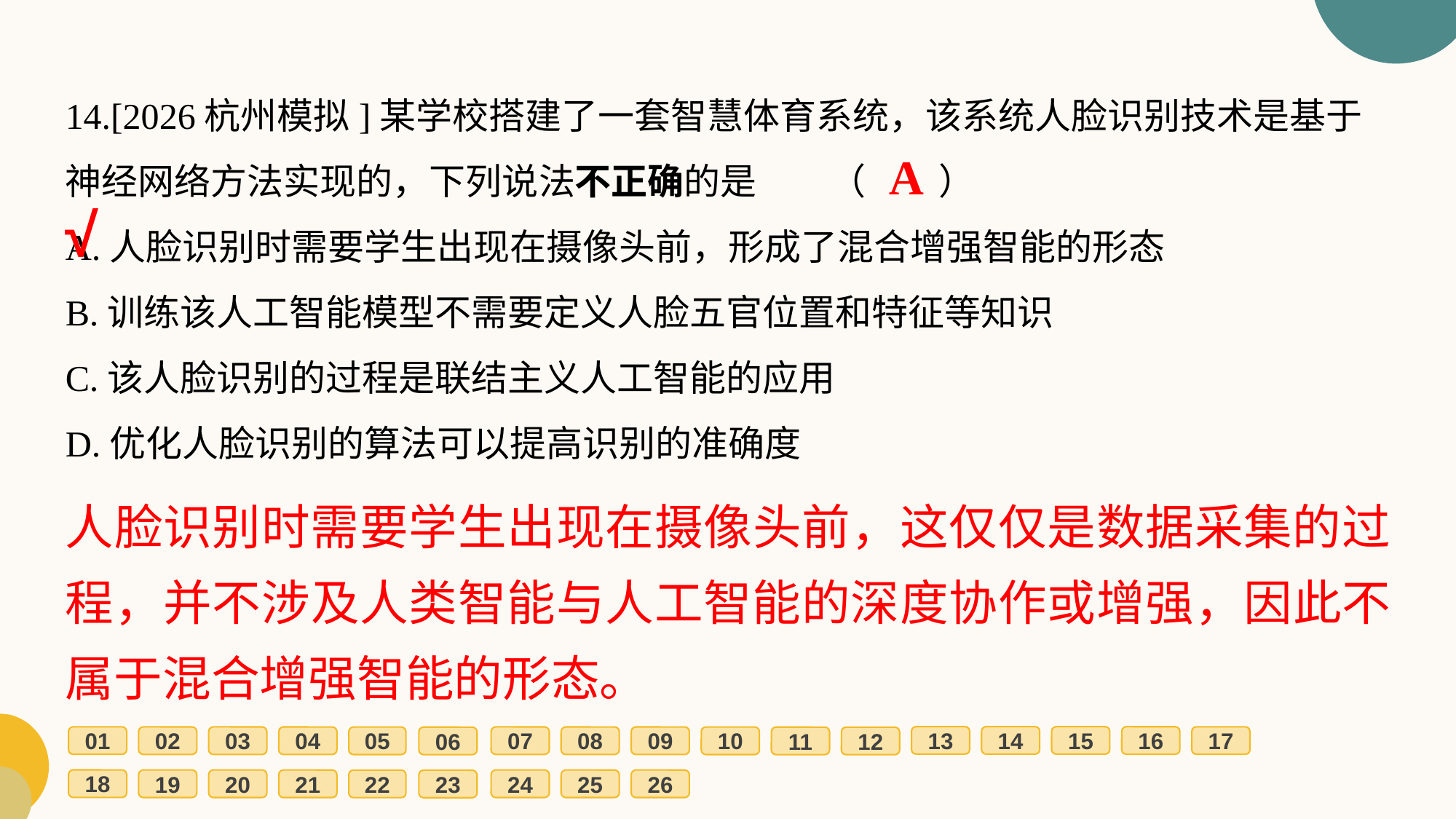

14.[2026杭州模拟]某学校搭建了一套智慧体育系统，该系统人脸识别技术是基于神经网络方法实现的，下列说法不正确的是	（　　）
A.人脸识别时需要学生出现在摄像头前，形成了混合增强智能的形态
B.训练该人工智能模型不需要定义人脸五官位置和特征等知识
C.该人脸识别的过程是联结主义人工智能的应用
D.优化人脸识别的算法可以提高识别的准确度
A
√
人脸识别时需要学生出现在摄像头前，这仅仅是数据采集的过程，并不涉及人类智能与人工智能的深度协作或增强，因此不属于混合增强智能的形态。